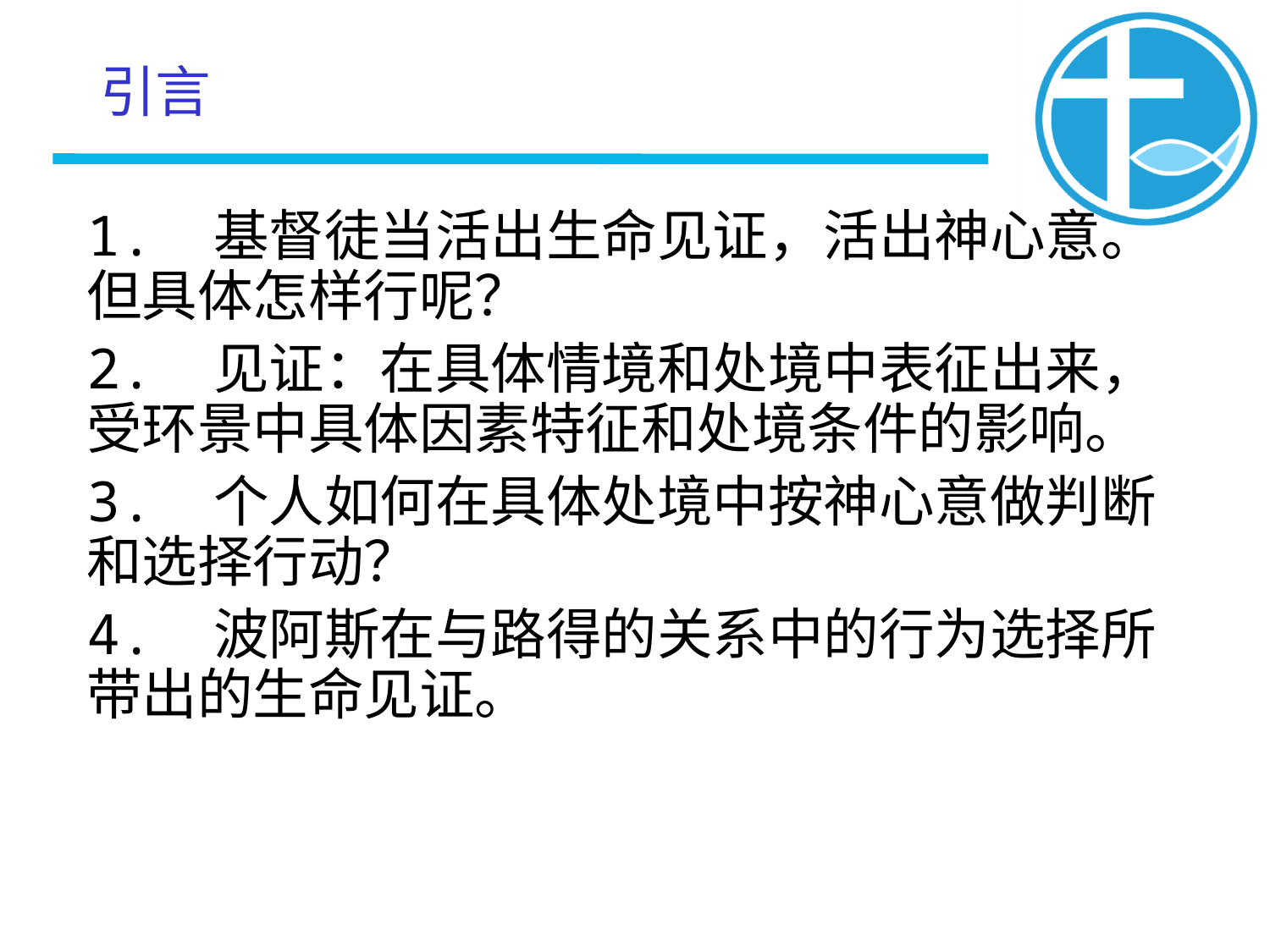

# 引言
1.	基督徒当活出生命见证，活出神心意。但具体怎样行呢？
2.	见证：在具体情境和处境中表征出来，受环景中具体因素特征和处境条件的影响。
3.	个人如何在具体处境中按神心意做判断和选择行动？
4.	波阿斯在与路得的关系中的行为选择所带出的生命见证。